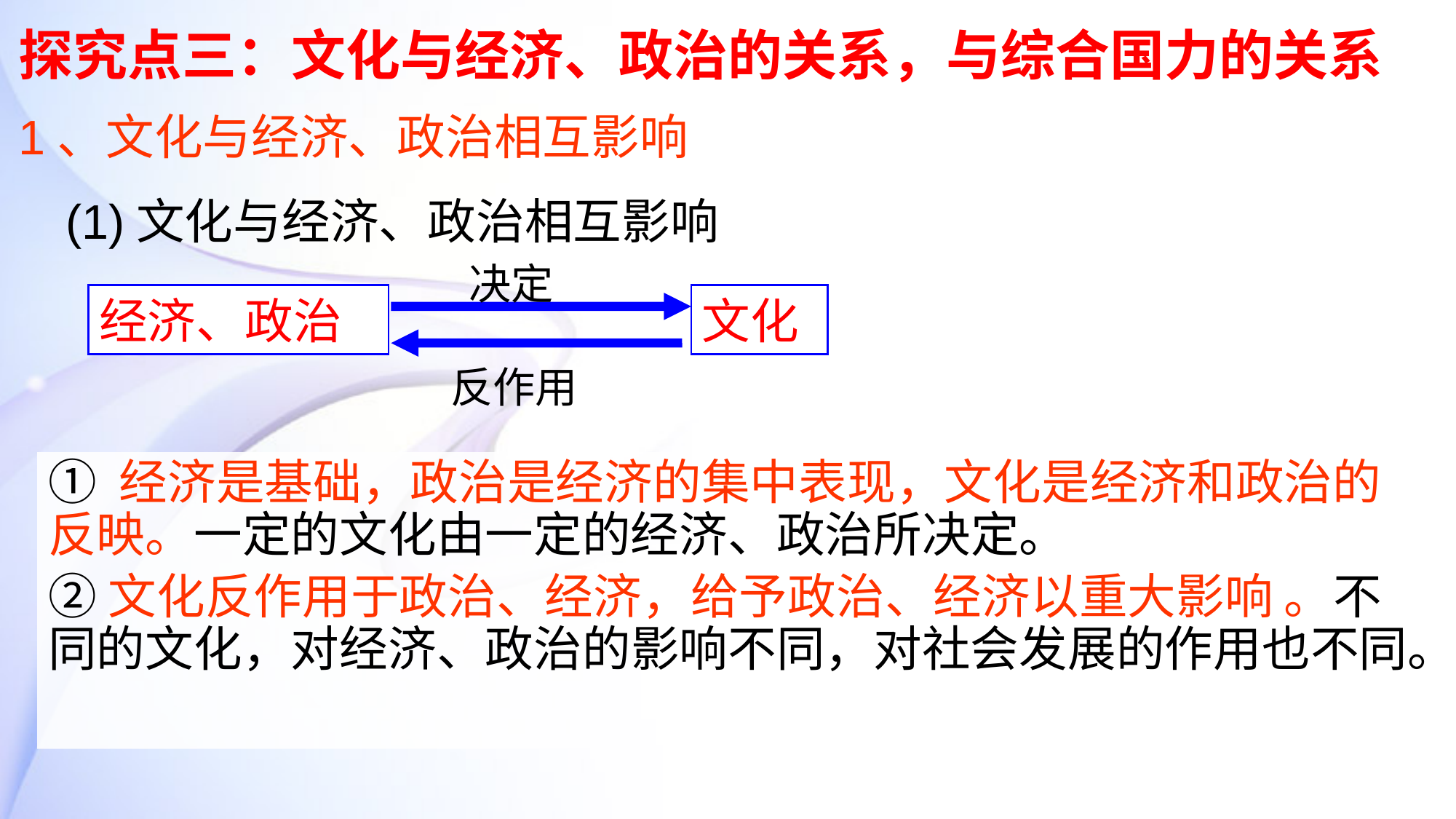

探究点三：文化与经济、政治的关系，与综合国力的关系
1、文化与经济、政治相互影响
(1)文化与经济、政治相互影响
决定
经济、政治
文化

反作用
① 经济是基础，政治是经济的集中表现，文化是经济和政治的反映。一定的文化由一定的经济、政治所决定。
②文化反作用于政治、经济，给予政治、经济以重大影响 。不同的文化，对经济、政治的影响不同，对社会发展的作用也不同。